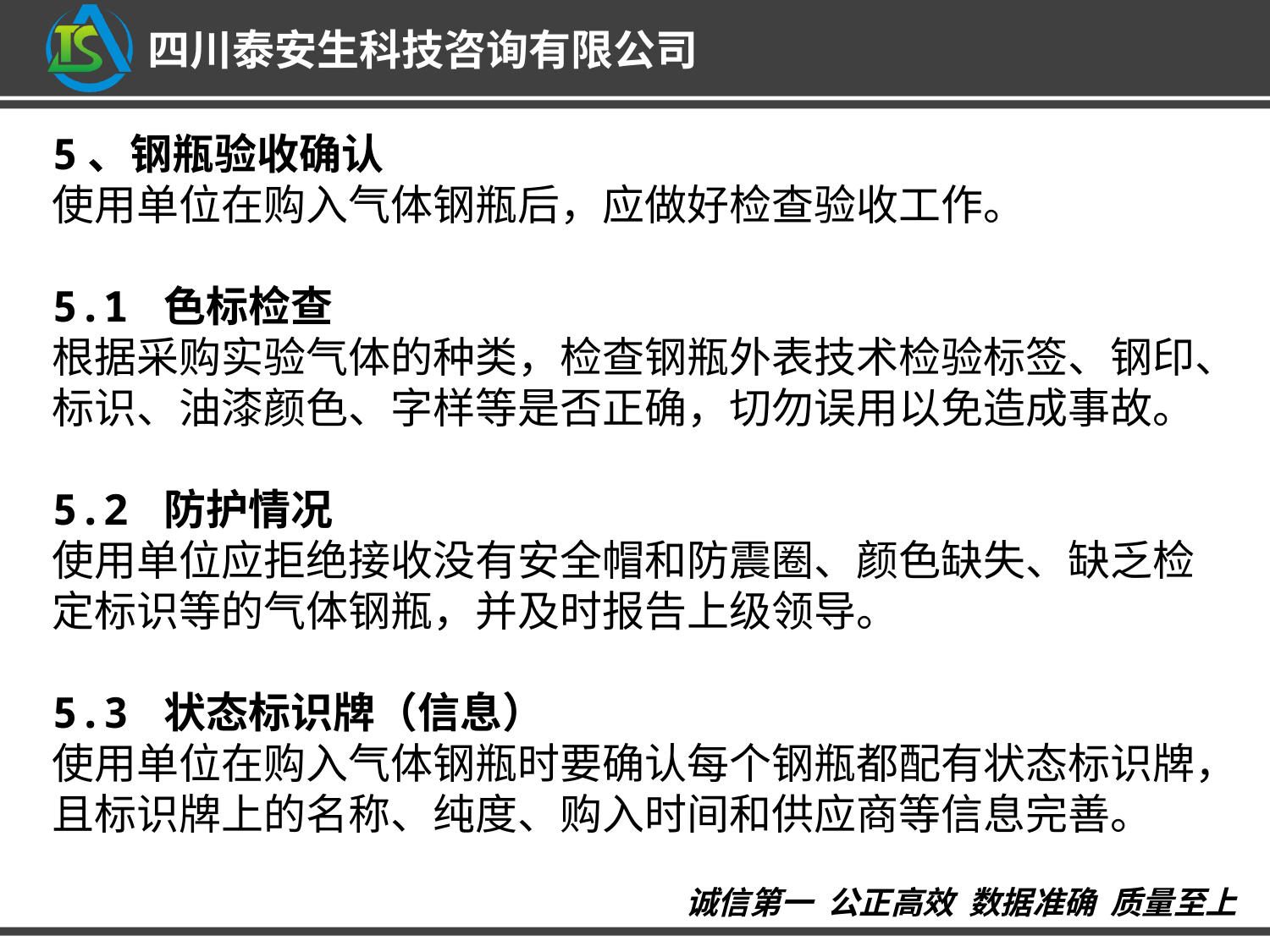

质量监督员培训质量监督员培训质量监督员培训
质量训
质量监督员培训
质量监督员培训
5、钢瓶验收确认
使用单位在购入气体钢瓶后，应做好检查验收工作。

5.1 色标检查
根据采购实验气体的种类，检查钢瓶外表技术检验标签、钢印、标识、油漆颜色、字样等是否正确，切勿误用以免造成事故。

5.2 防护情况
使用单位应拒绝接收没有安全帽和防震圈、颜色缺失、缺乏检定标识等的气体钢瓶，并及时报告上级领导。

5.3 状态标识牌（信息）
使用单位在购入气体钢瓶时要确认每个钢瓶都配有状态标识牌，且标识牌上的名称、纯度、购入时间和供应商等信息完善。